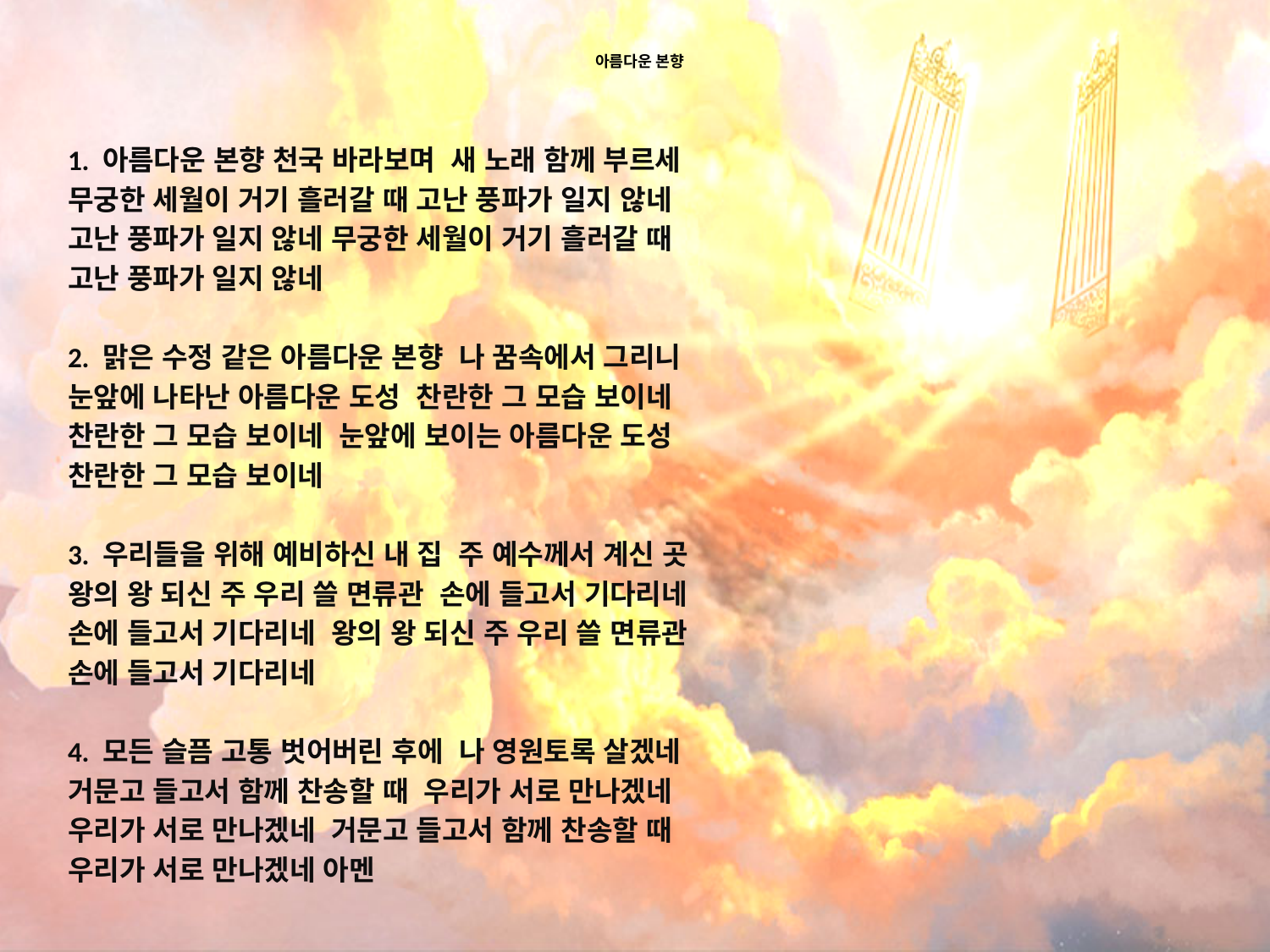

# 아름다운 본향
1. 아름다운 본향 천국 바라보며  새 노래 함께 부르세
무궁한 세월이 거기 흘러갈 때 고난 풍파가 일지 않네
고난 풍파가 일지 않네 무궁한 세월이 거기 흘러갈 때
고난 풍파가 일지 않네

2. 맑은 수정 같은 아름다운 본향  나 꿈속에서 그리니
눈앞에 나타난 아름다운 도성  찬란한 그 모습 보이네
찬란한 그 모습 보이네  눈앞에 보이는 아름다운 도성
찬란한 그 모습 보이네

3. 우리들을 위해 예비하신 내 집  주 예수께서 계신 곳
왕의 왕 되신 주 우리 쓸 면류관  손에 들고서 기다리네
손에 들고서 기다리네  왕의 왕 되신 주 우리 쓸 면류관
손에 들고서 기다리네

4. 모든 슬픔 고통 벗어버린 후에  나 영원토록 살겠네
거문고 들고서 함께 찬송할 때  우리가 서로 만나겠네
우리가 서로 만나겠네  거문고 들고서 함께 찬송할 때
우리가 서로 만나겠네 아멘